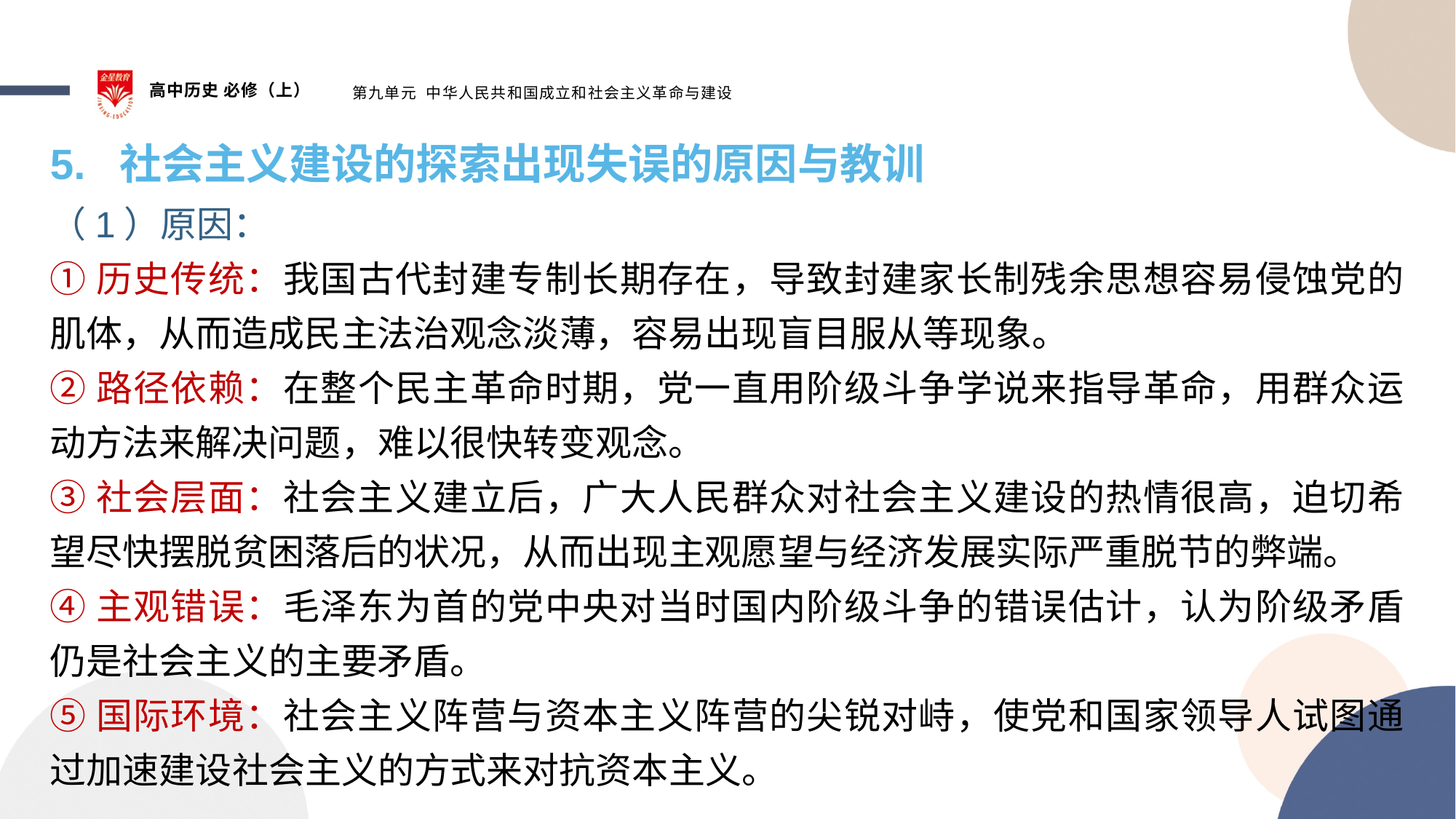

高中历史 必修（上）

第九单元  中华人民共和国成立和社会主义革命与建设
5.  社会主义建设的探索出现失误的原因与教训
（1）原因：
①历史传统：我国古代封建专制长期存在，导致封建家长制残余思想容易侵蚀党的肌体，从而造成民主法治观念淡薄，容易出现盲目服从等现象。
②路径依赖：在整个民主革命时期，党一直用阶级斗争学说来指导革命，用群众运动方法来解决问题，难以很快转变观念。
③社会层面：社会主义建立后，广大人民群众对社会主义建设的热情很高，迫切希望尽快摆脱贫困落后的状况，从而出现主观愿望与经济发展实际严重脱节的弊端。
④主观错误：毛泽东为首的党中央对当时国内阶级斗争的错误估计，认为阶级矛盾仍是社会主义的主要矛盾。
⑤国际环境：社会主义阵营与资本主义阵营的尖锐对峙，使党和国家领导人试图通过加速建设社会主义的方式来对抗资本主义。